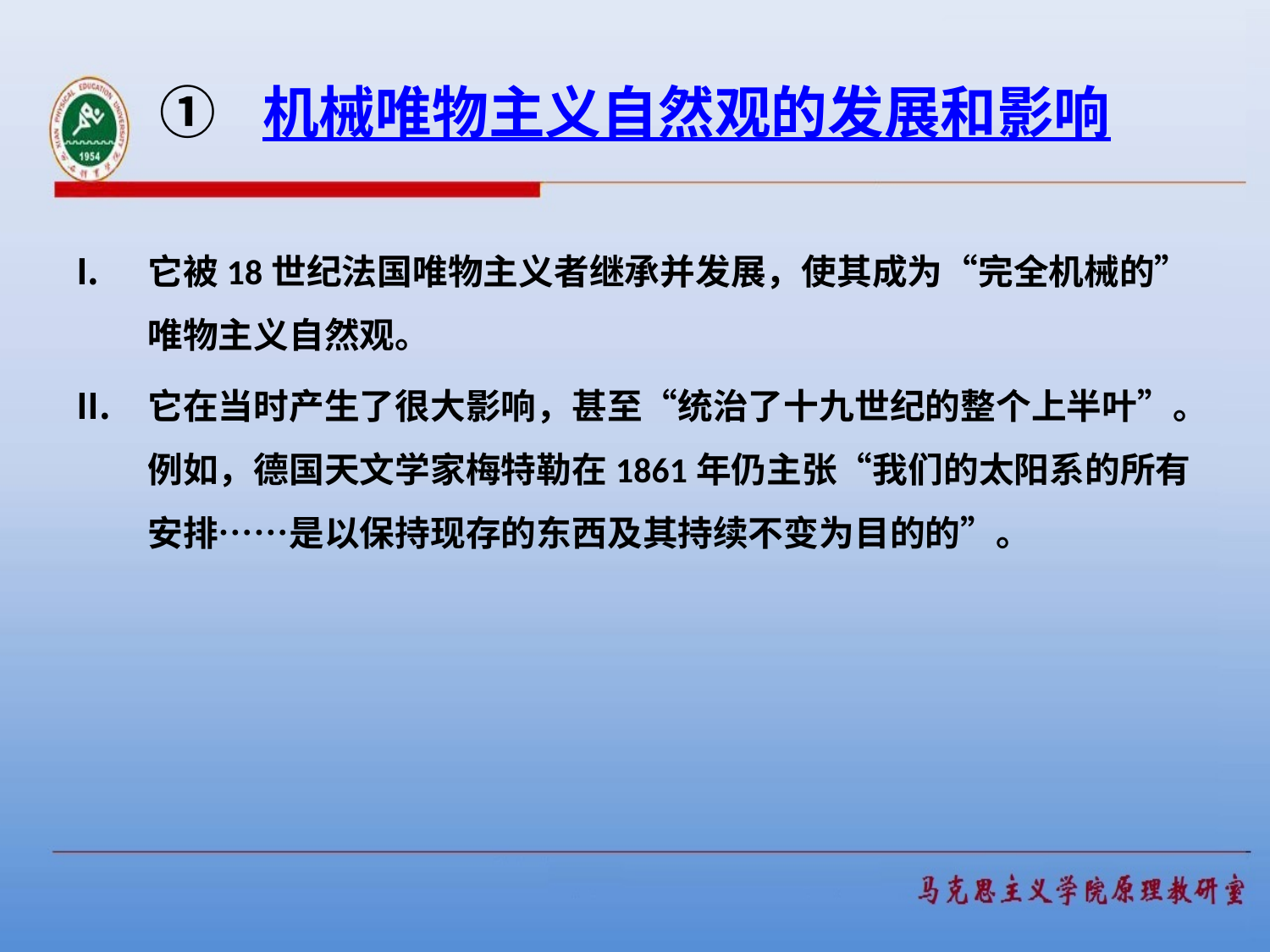

# 机械唯物主义自然观的发展和影响
它被18世纪法国唯物主义者继承并发展，使其成为“完全机械的”唯物主义自然观。
它在当时产生了很大影响，甚至“统治了十九世纪的整个上半叶”。例如，德国天文学家梅特勒在1861年仍主张“我们的太阳系的所有安排……是以保持现存的东西及其持续不变为目的的”。